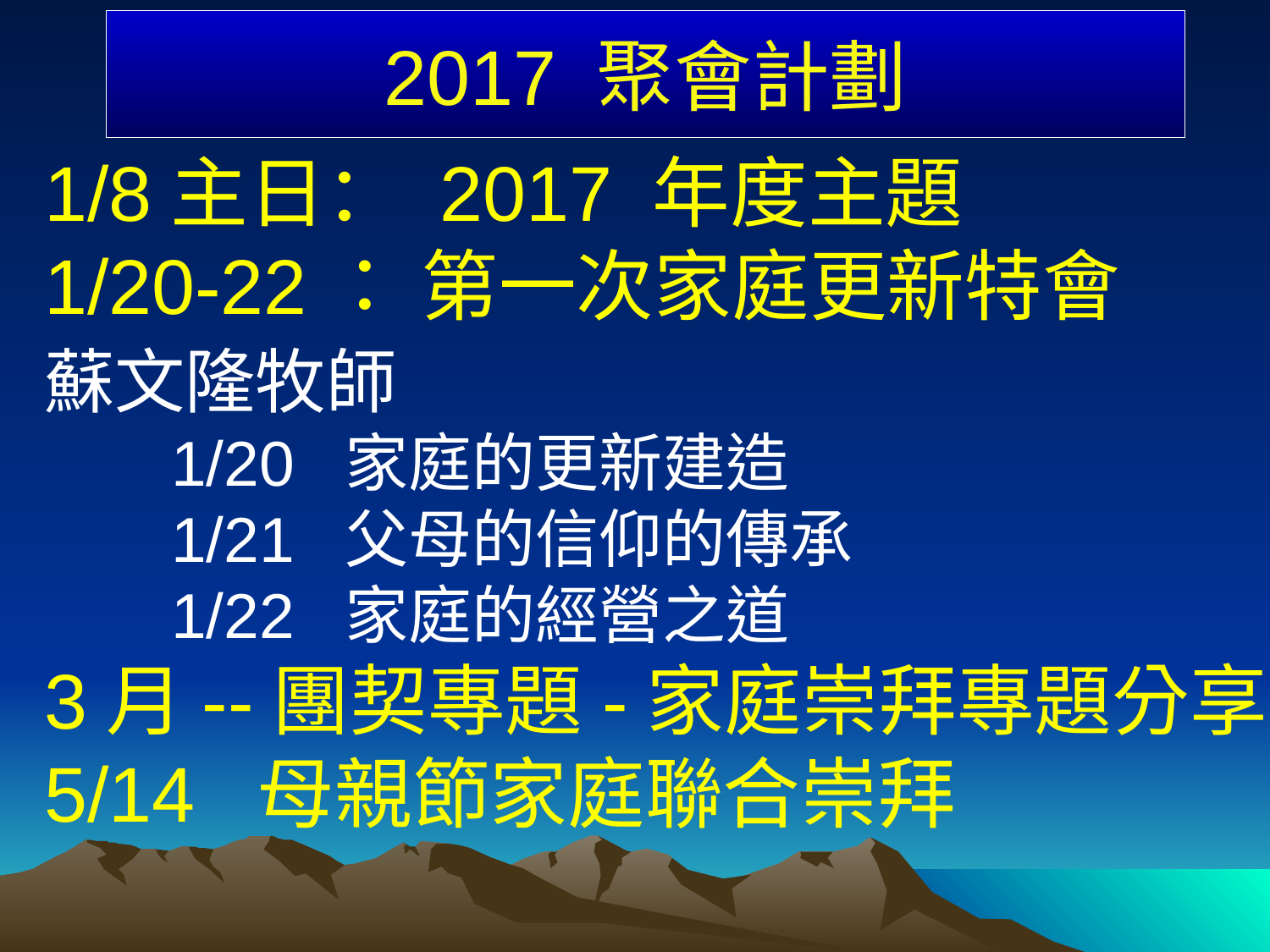

# 2017 聚會計劃
1/8主日： 2017 年度主題
1/20-22： 第一次家庭更新特會
蘇文隆牧師
	1/20  家庭的更新建造
	1/21  父母的信仰的傳承
	1/22  家庭的經營之道
3月--團契專題-家庭崇拜專題分享
5/14  母親節家庭聯合崇拜